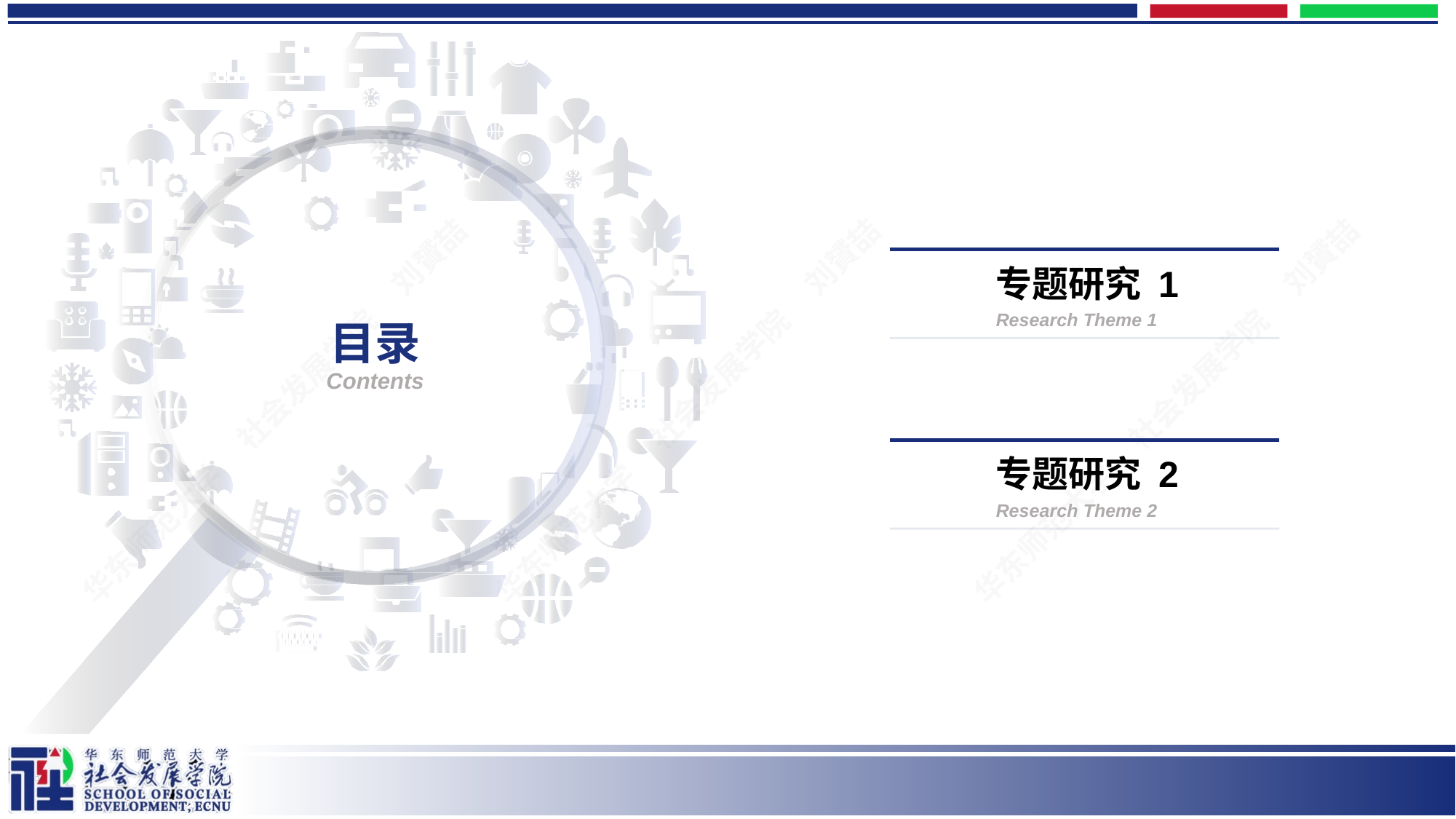

1.0
专题研究 1
Research Theme 1

# 目录 Contents
2.0
专题研究 2
Research Theme 2